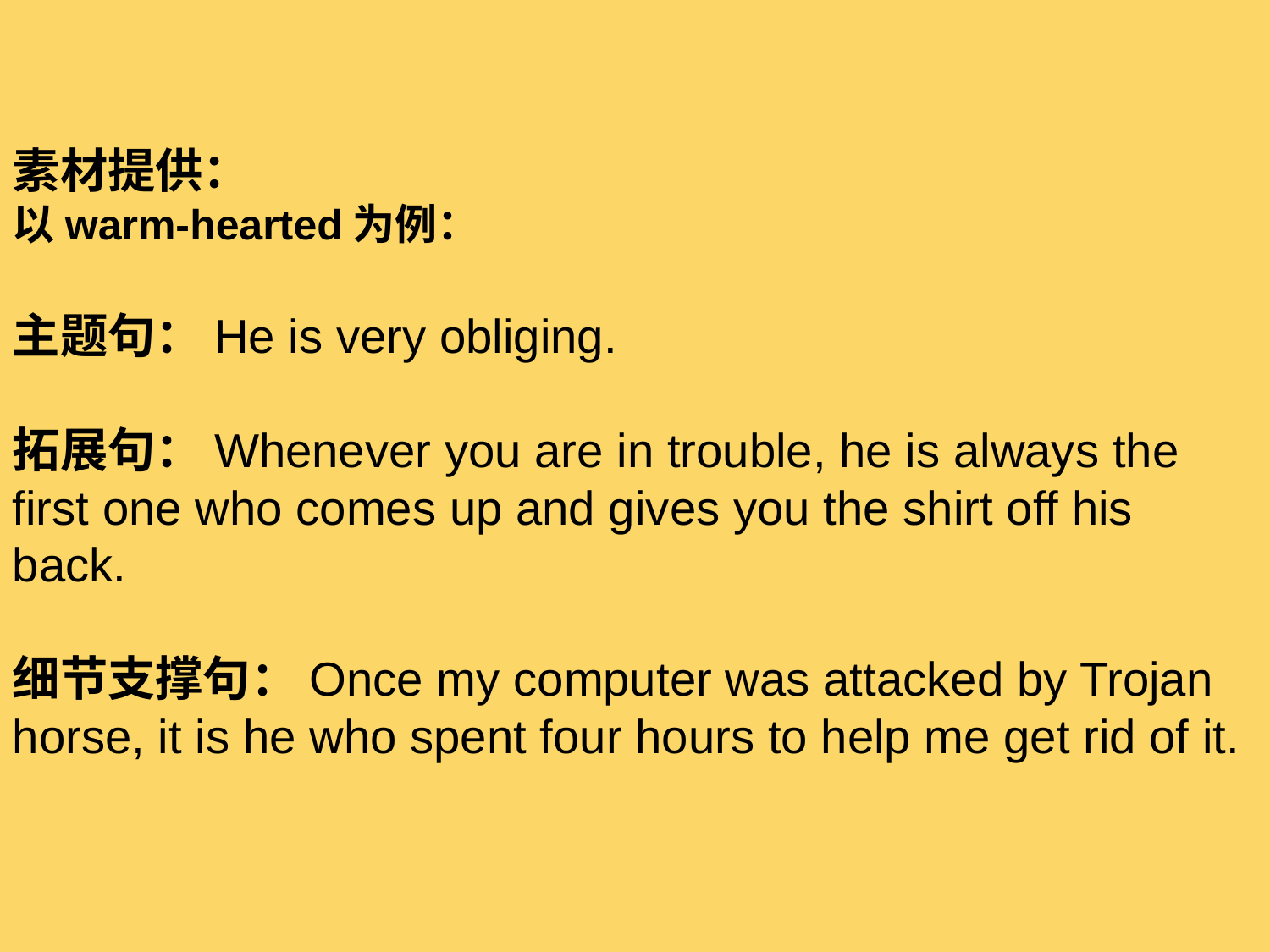

素材提供：
以warm-hearted为例：

主题句：He is very obliging.

拓展句：Whenever you are in trouble, he is always the first one who comes up and gives you the shirt off his back.

细节支撑句：Once my computer was attacked by Trojan horse, it is he who spent four hours to help me get rid of it.